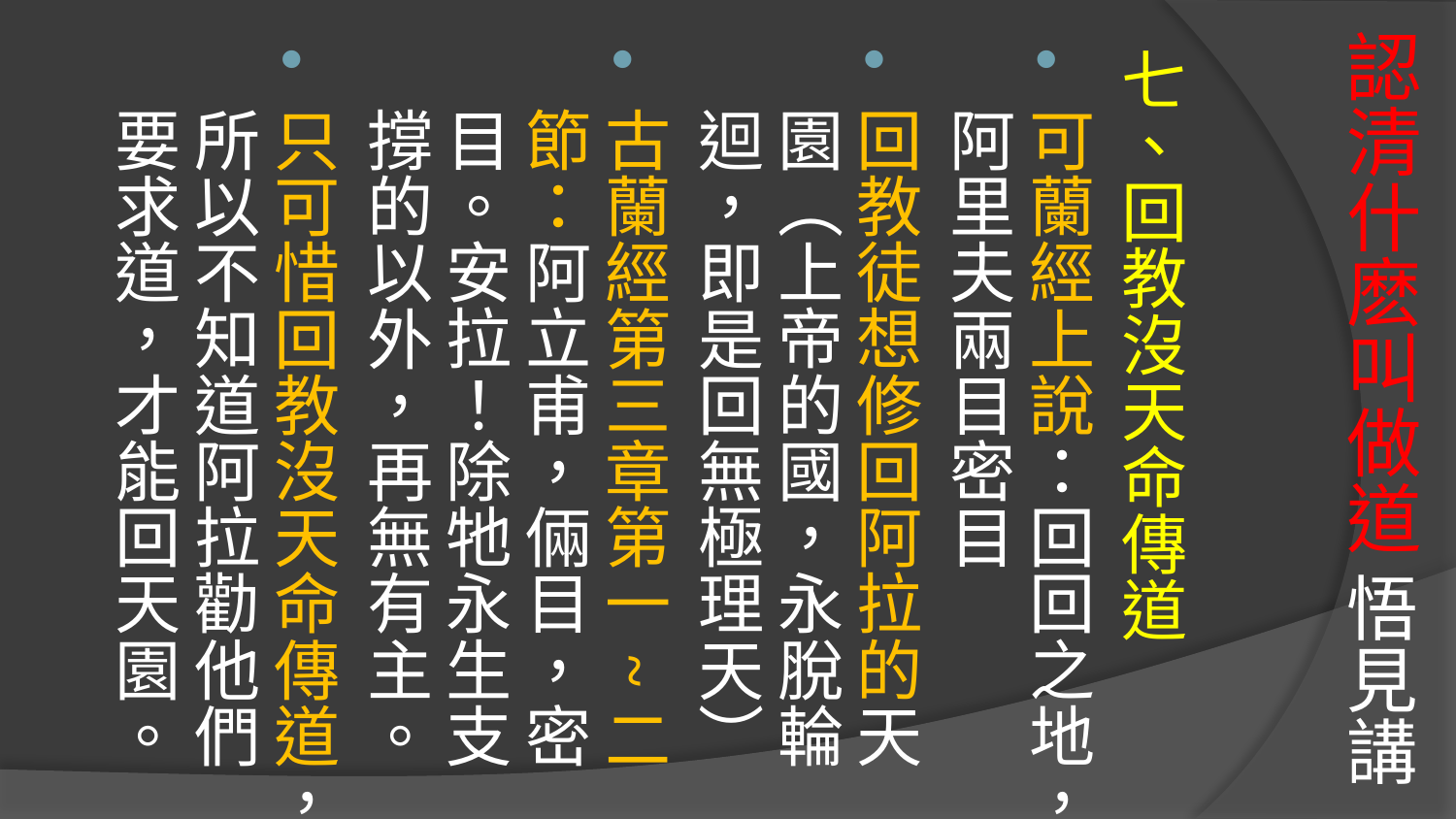

# 認清什麽叫做道 悟見講
七、回教沒天命傳道
可蘭經上說：回回之地，阿里夫兩目密目
回教徒想修回阿拉的天園（上帝的國，永脫輪迴，即是回無極理天）
古蘭經第三章第一~二節：阿立甫，倆目，密目。安拉！除牠永生支撐的以外，再無有主。
只可惜回教沒天命傳道，所以不知道阿拉勸他們要求道，才能回天園。